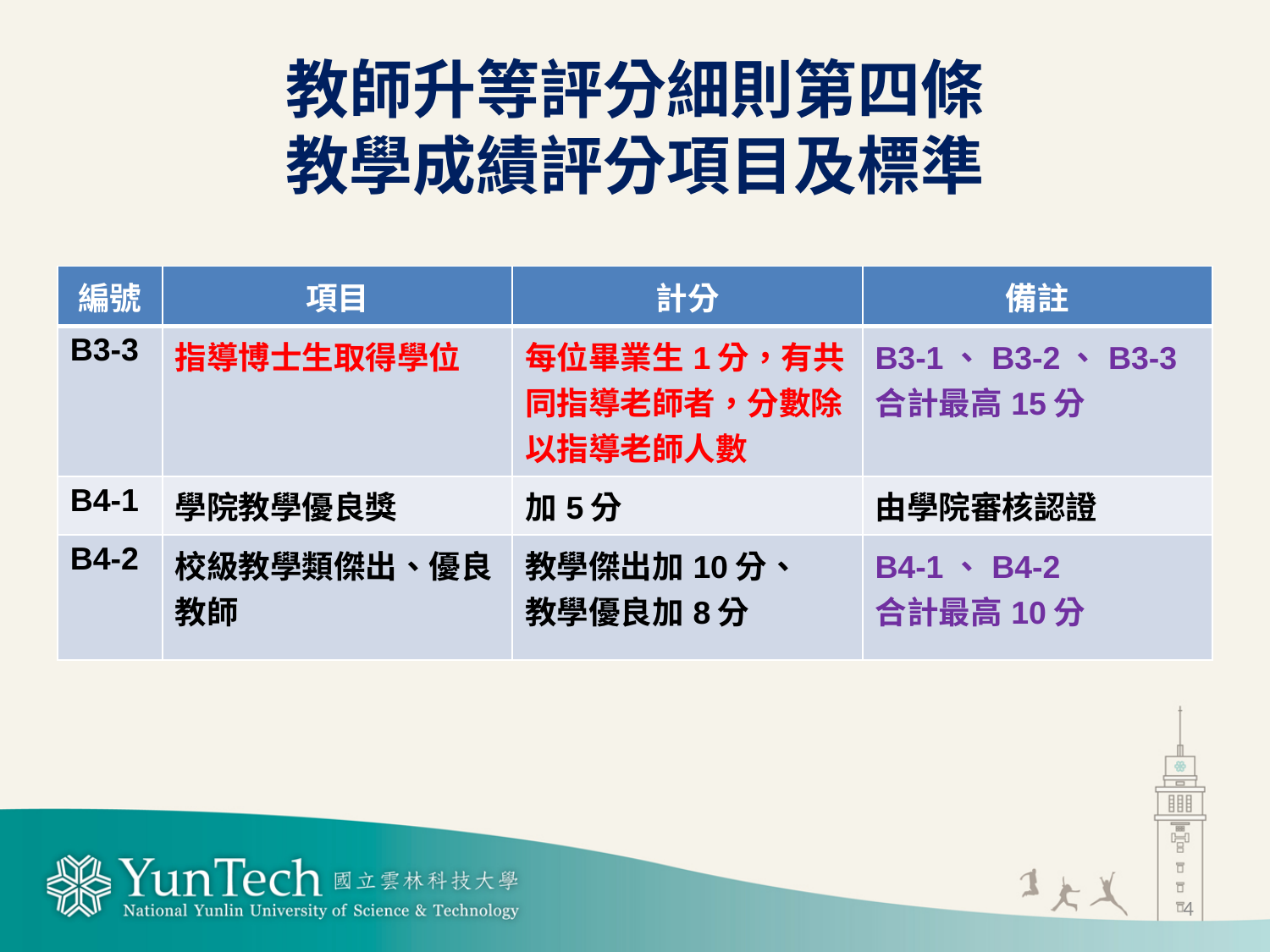

# 教師升等評分細則第四條 教學成績評分項目及標準
| 編號 | 項目 | 計分 | 備註 |
| --- | --- | --- | --- |
| B3-3 | 指導博士生取得學位 | 每位畢業生1分，有共同指導老師者，分數除以指導老師人數 | B3-1、B3-2、B3-3 合計最高15分 |
| B4-1 | 學院教學優良獎 | 加5分 | 由學院審核認證 |
| B4-2 | 校級教學類傑出、優良教師 | 教學傑出加10分、 教學優良加8分 | B4-1、B4-2 合計最高10分 |
4